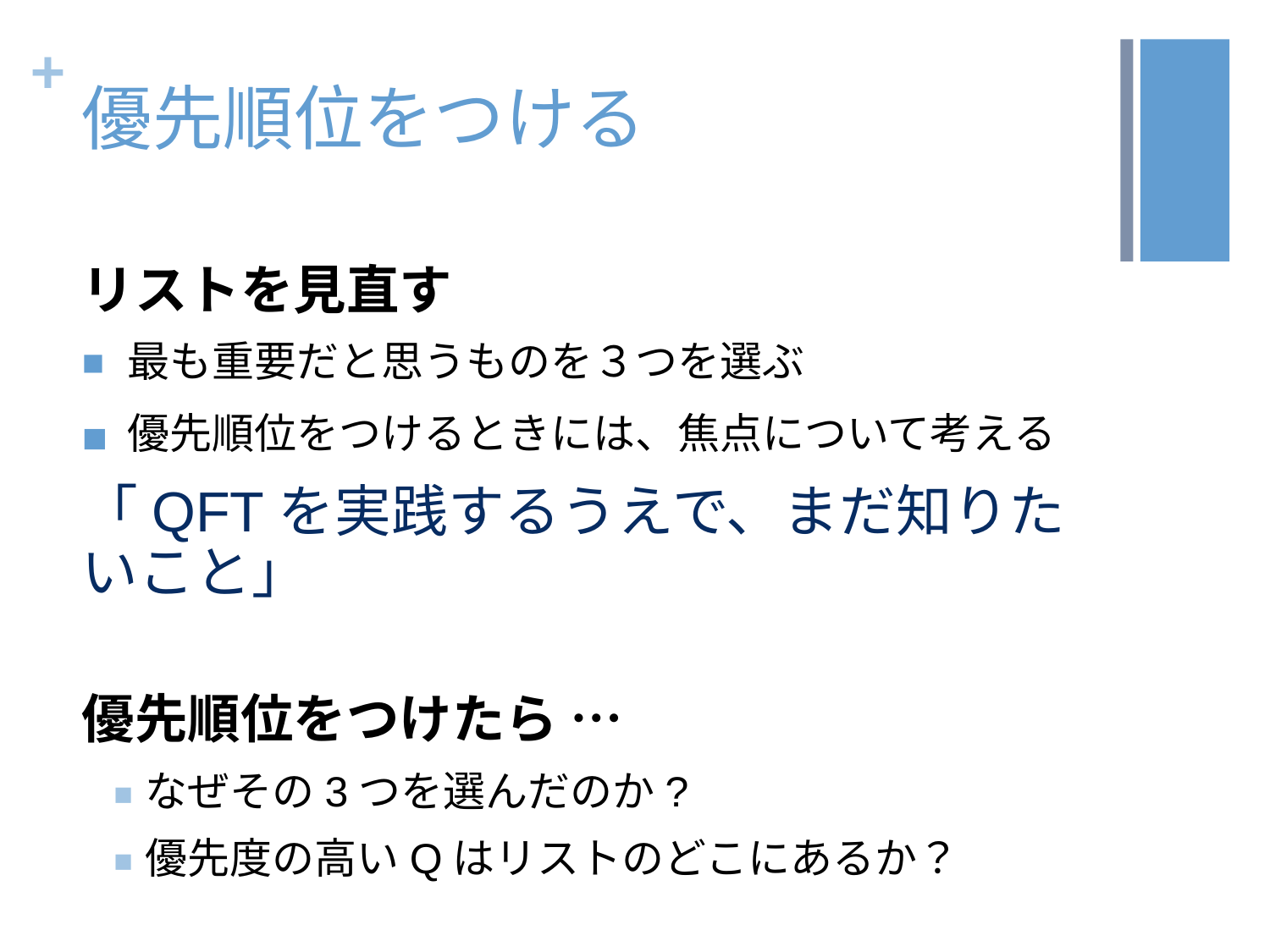

# 優先順位をつける
リストを見直す
 最も重要だと思うものを３つを選ぶ
 優先順位をつけるときには、焦点について考える
「QFTを実践するうえで、まだ知りたいこと」

優先順位をつけたら …
なぜその3つを選んだのか?
優先度の高いQはリストのどこにあるか？